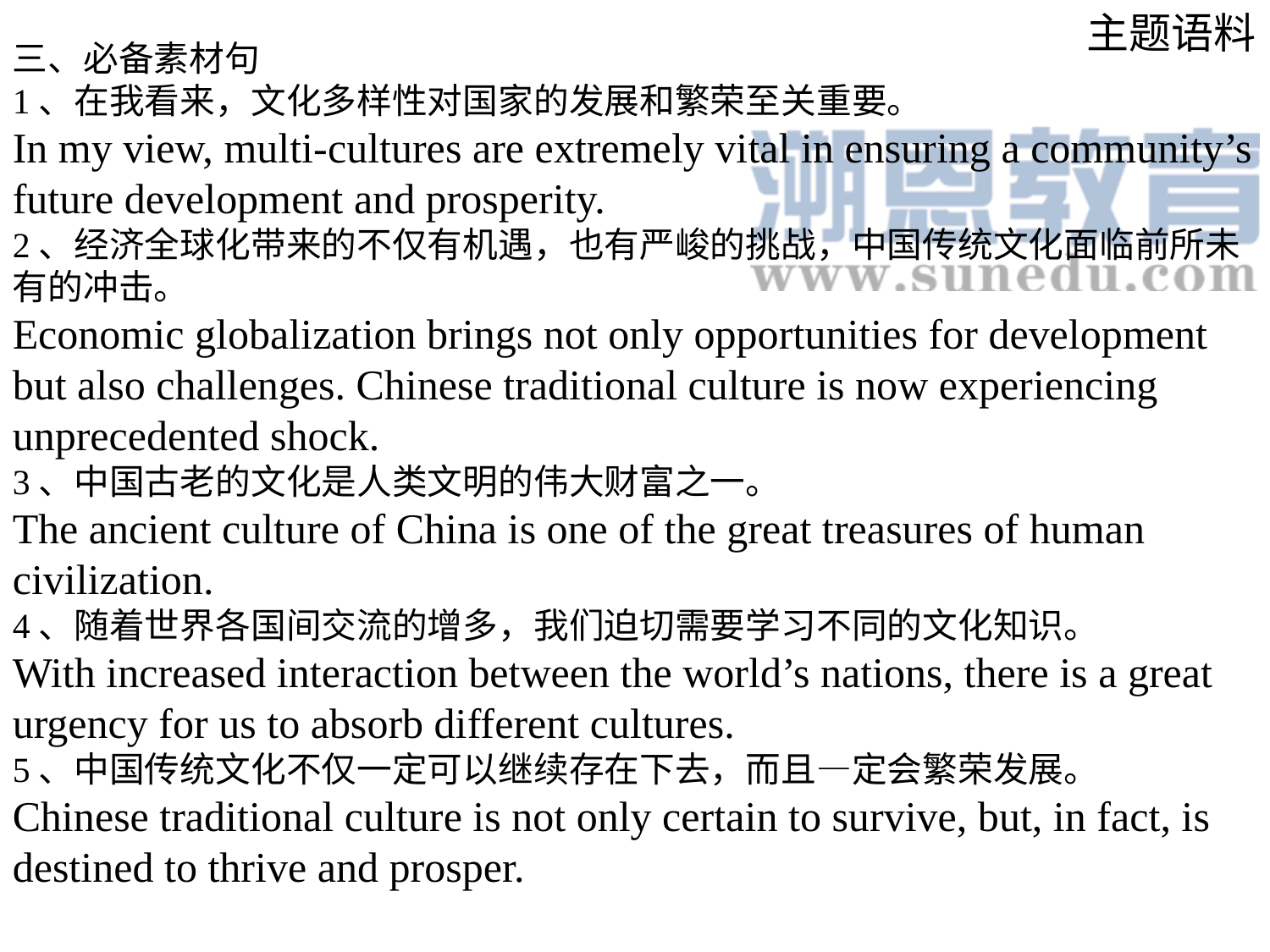

主题语料
三、必备素材句
1、在我看来，文化多样性对国家的发展和繁荣至关重要。
In my view, multi-cultures are extremely vital in ensuring a community’s future development and prosperity.
2、经济全球化带来的不仅有机遇，也有严峻的挑战，中国传统文化面临前所未有的冲击。
Economic globalization brings not only opportunities for development but also challenges. Chinese traditional culture is now experiencing unprecedented shock.
3、中国古老的文化是人类文明的伟大财富之一。
The ancient culture of China is one of the great treasures of human civilization.
4、随着世界各国间交流的增多，我们迫切需要学习不同的文化知识。
With increased interaction between the world’s nations, there is a great urgency for us to absorb different cultures.
5、中国传统文化不仅一定可以继续存在下去，而且—定会繁荣发展。
Chinese traditional culture is not only certain to survive, but, in fact, is destined to thrive and prosper.